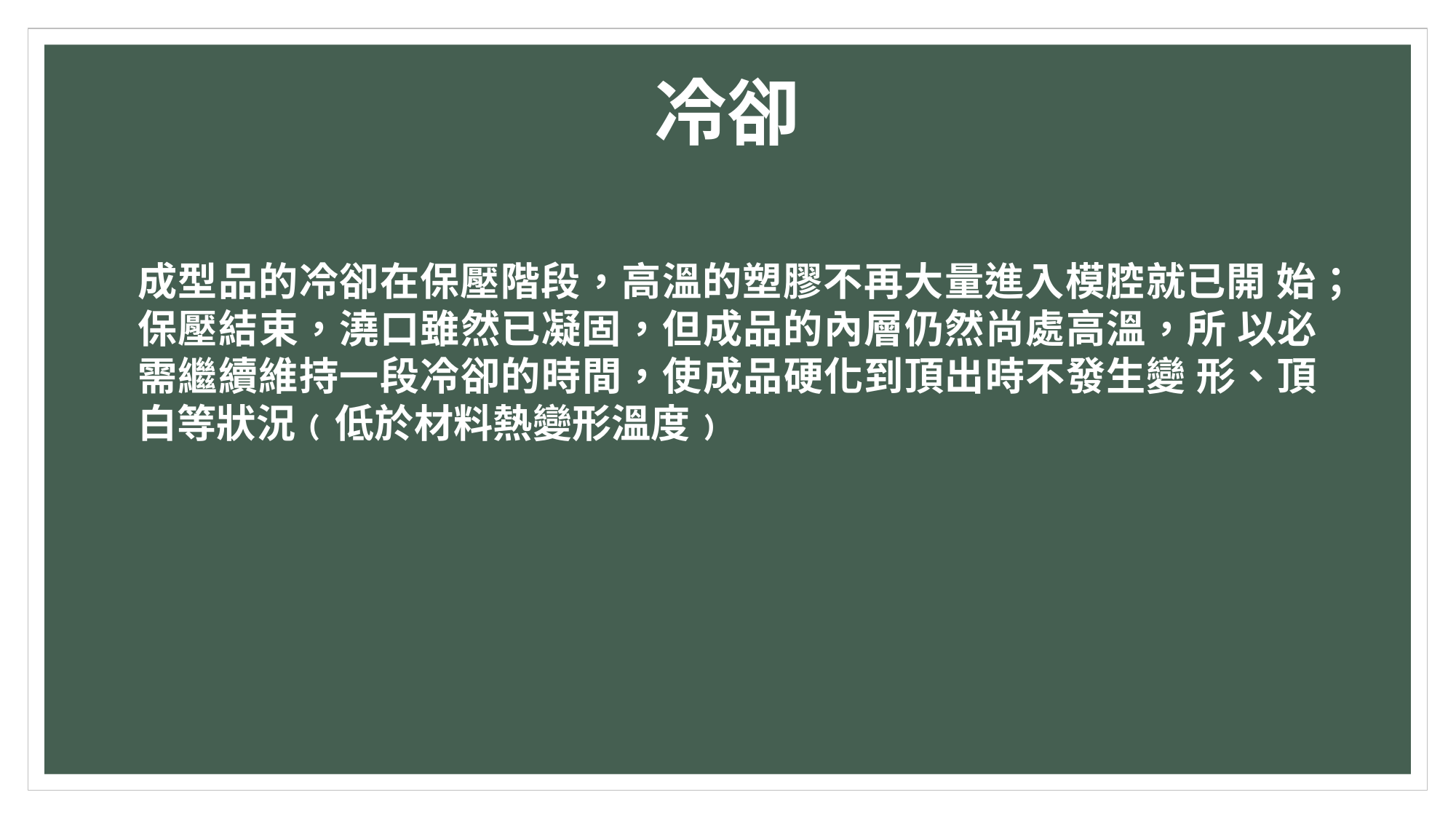

冷卻
成型品的冷卻在保壓階段，高溫的塑膠不再大量進入模腔就已開 始；保壓結束，澆口雖然已凝固，但成品的內層仍然尚處高溫，所 以必需繼續維持一段冷卻的時間，使成品硬化到頂出時不發生變 形、頂白等狀況﹙低於材料熱變形溫度﹚